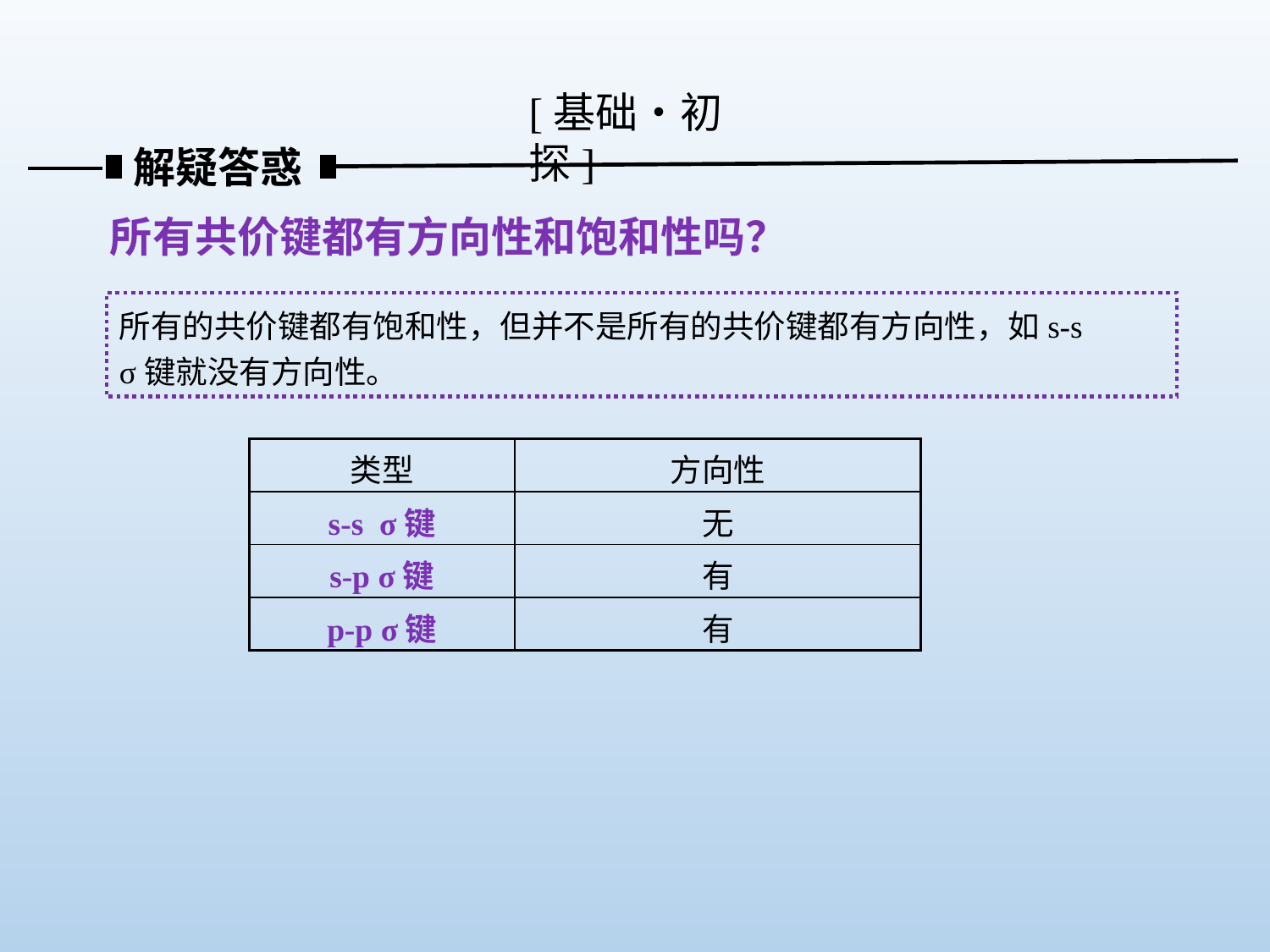

[基础•初探]
解疑答惑

所有共价键都有方向性和饱和性吗？

所有的共价键都有饱和性，但并不是所有的共价键都有方向性，如s-s
σ键就没有方向性。
| 类型 | 方向性 |
| --- | --- |
| s-s σ键 | 无 |
| s-p σ键 | 有 |
| p-p σ键 | 有 |